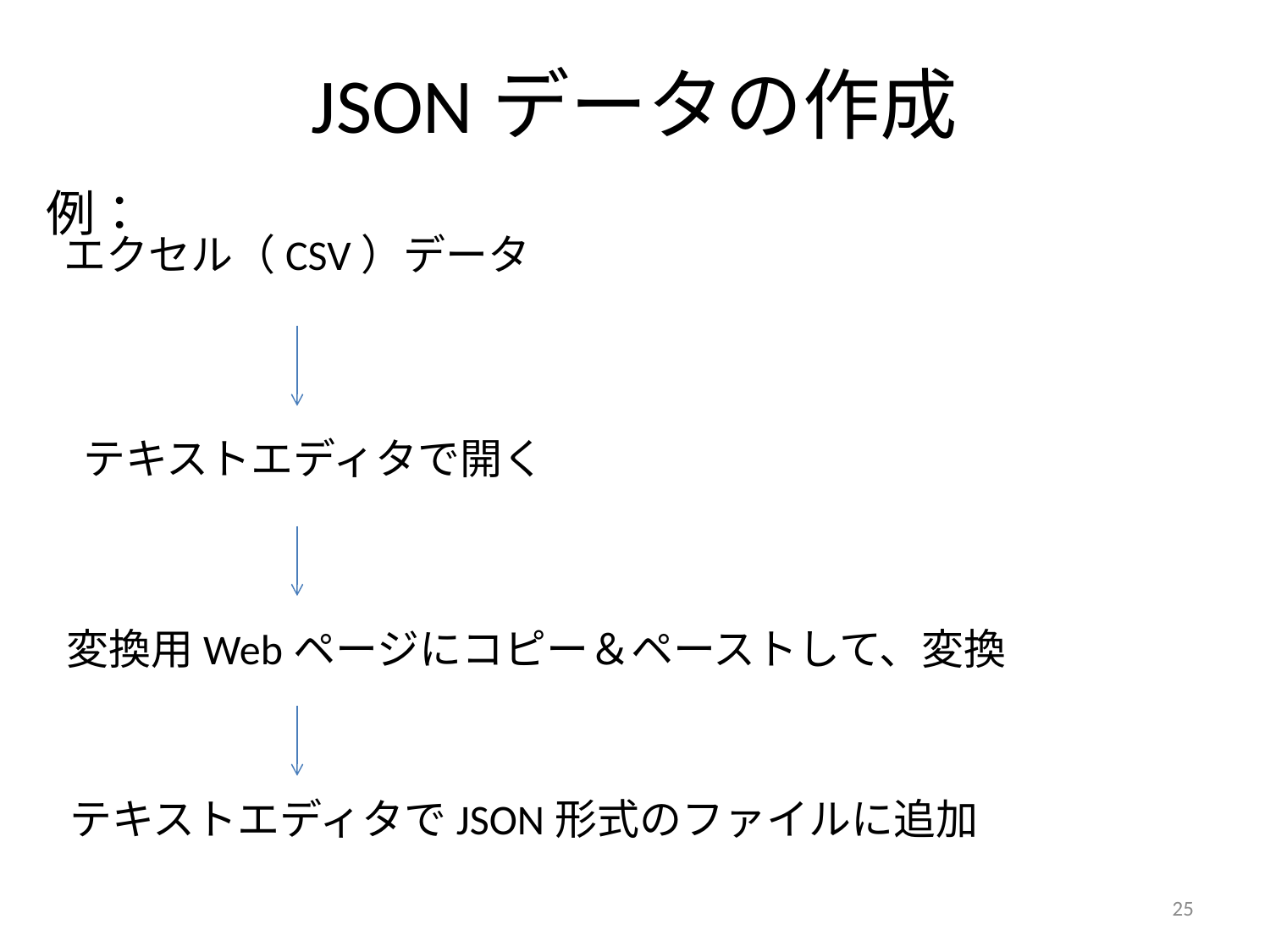

# JSONデータの作成
例：
エクセル（CSV）データ
テキストエディタで開く
変換用Webページにコピー＆ペーストして、変換
テキストエディタでJSON形式のファイルに追加
25